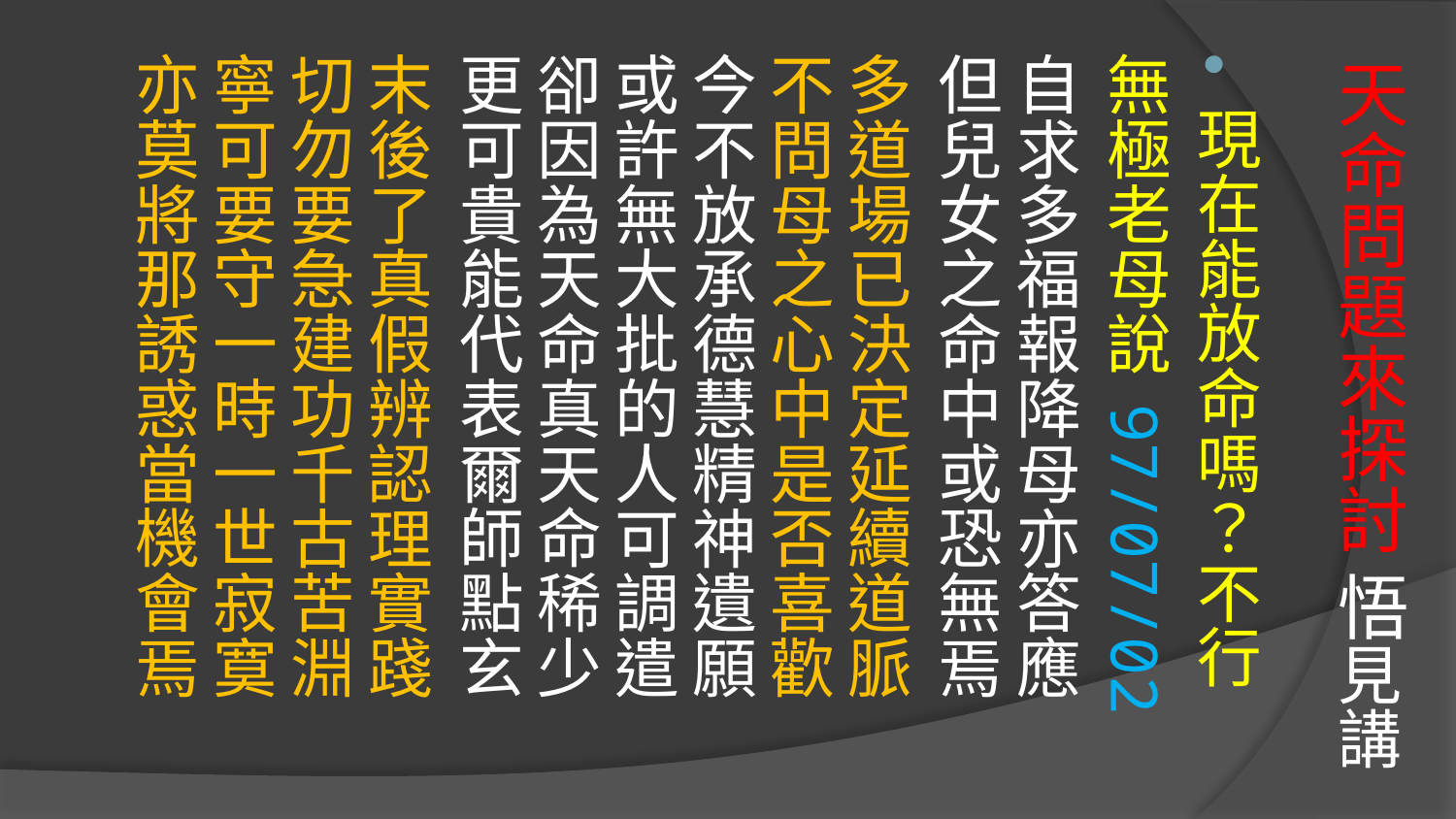

現在能放命嗎？不行
無極老母說 97/07/02
自求多福報降母亦答應 但兒女之命中或恐無焉
多道場已決定延續道脈 不問母之心中是否喜歡
今不放承德慧精神遺願 或許無大批的人可調遣
卻因為天命真天命稀少 更可貴能代表爾師點玄
末後了真假辨認理實踐 切勿要急建功千古苦淵
寧可要守一時一世寂寞 亦莫將那誘惑當機會焉

# 天命問題來探討 悟見講